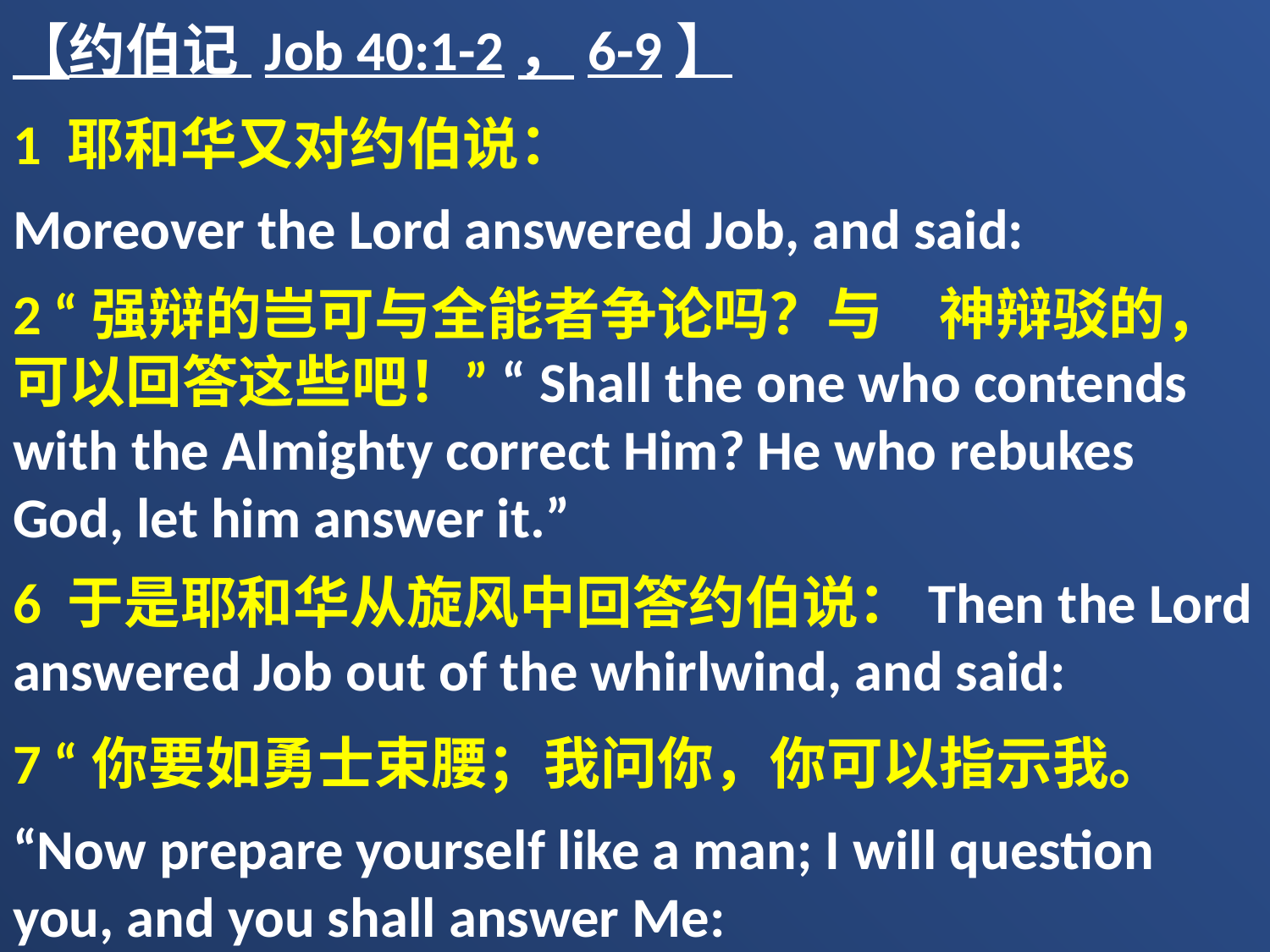

【约伯记 Job 40:1-2，6-9】
1 耶和华又对约伯说：
Moreover the Lord answered Job, and said:
2 “强辩的岂可与全能者争论吗？与　神辩驳的，可以回答这些吧！” “Shall the one who contends with the Almighty correct Him? He who rebukes God, let him answer it.”
6 于是耶和华从旋风中回答约伯说：Then the Lord answered Job out of the whirlwind, and said:
7 “你要如勇士束腰；我问你，你可以指示我。
“Now prepare yourself like a man; I will question you, and you shall answer Me: